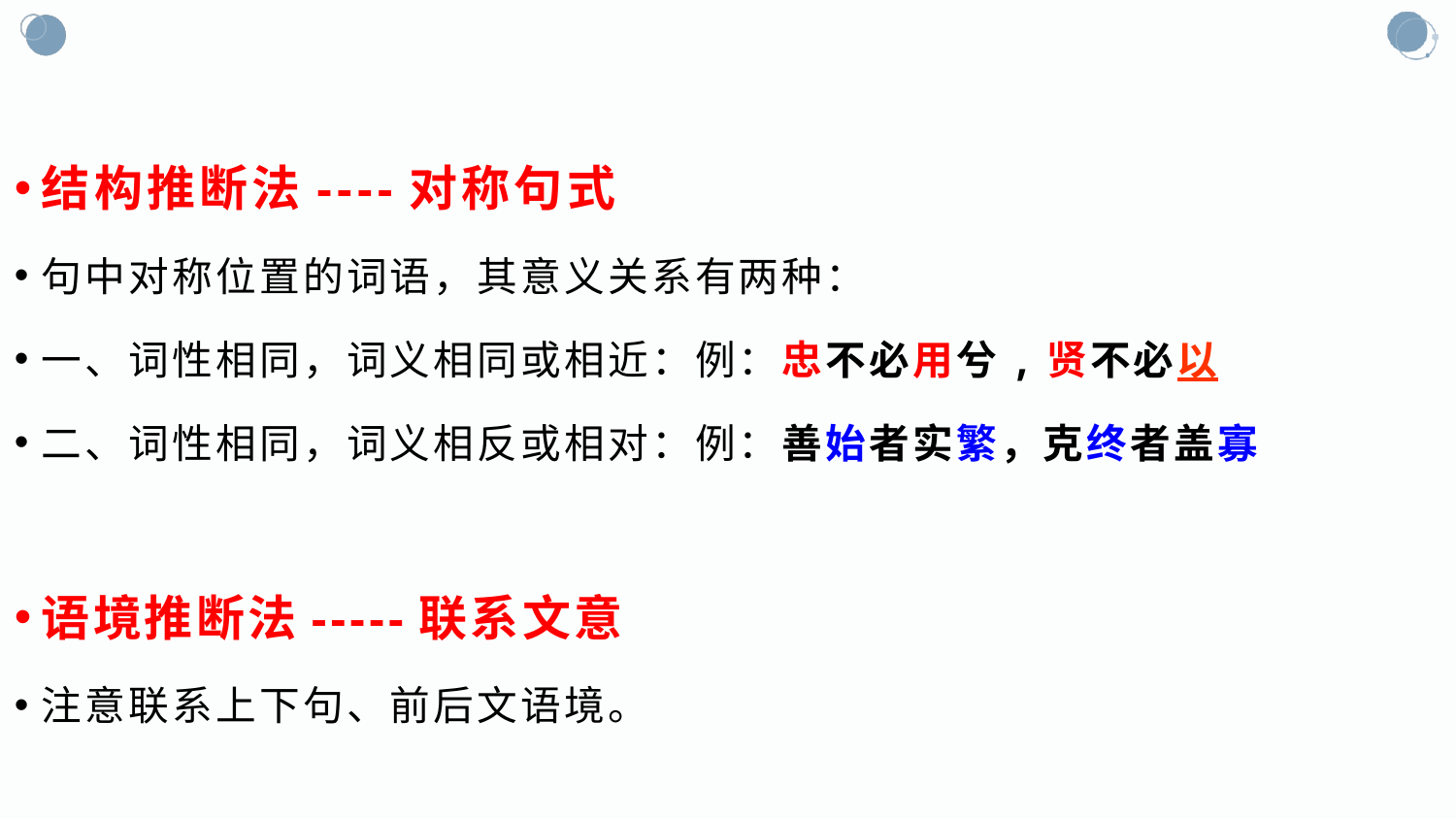

#
结构推断法----对称句式
句中对称位置的词语，其意义关系有两种：
一、词性相同，词义相同或相近：例：忠不必用兮,贤不必以
二、词性相同，词义相反或相对：例：善始者实繁，克终者盖寡

语境推断法-----联系文意
注意联系上下句、前后文语境。